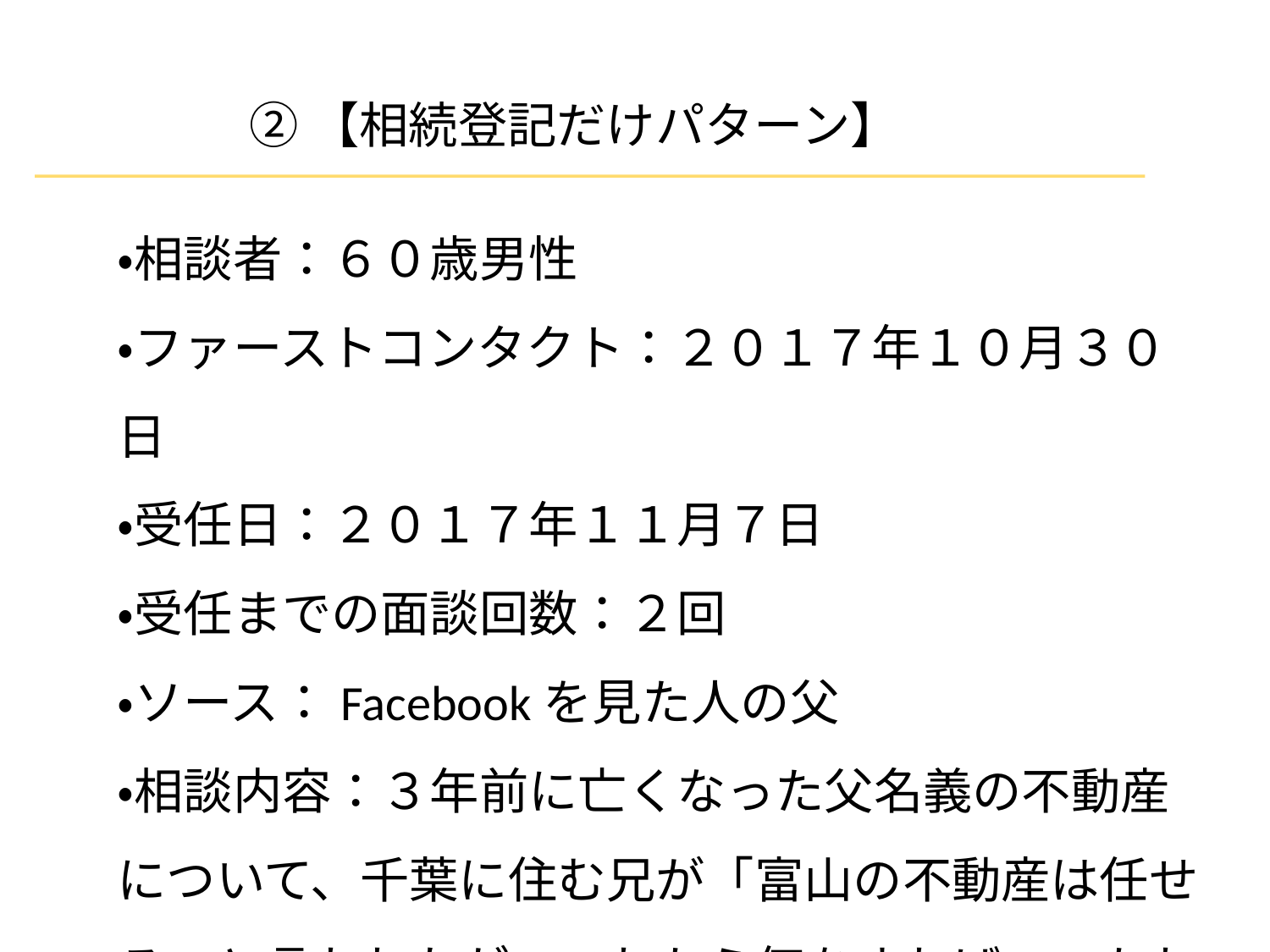

②【相続登記だけパターン】
・相談者：６０歳男性
・ファーストコンタクト：２０１７年１０月３０日
・受任日：２０１７年１１月７日
・受任までの面談回数：２回
・ソース：Facebookを見た人の父
・相談内容：３年前に亡くなった父名義の不動産について、千葉に住む兄が「富山の不動産は任せる」と言われたが、これから何をすればいいかわからない。